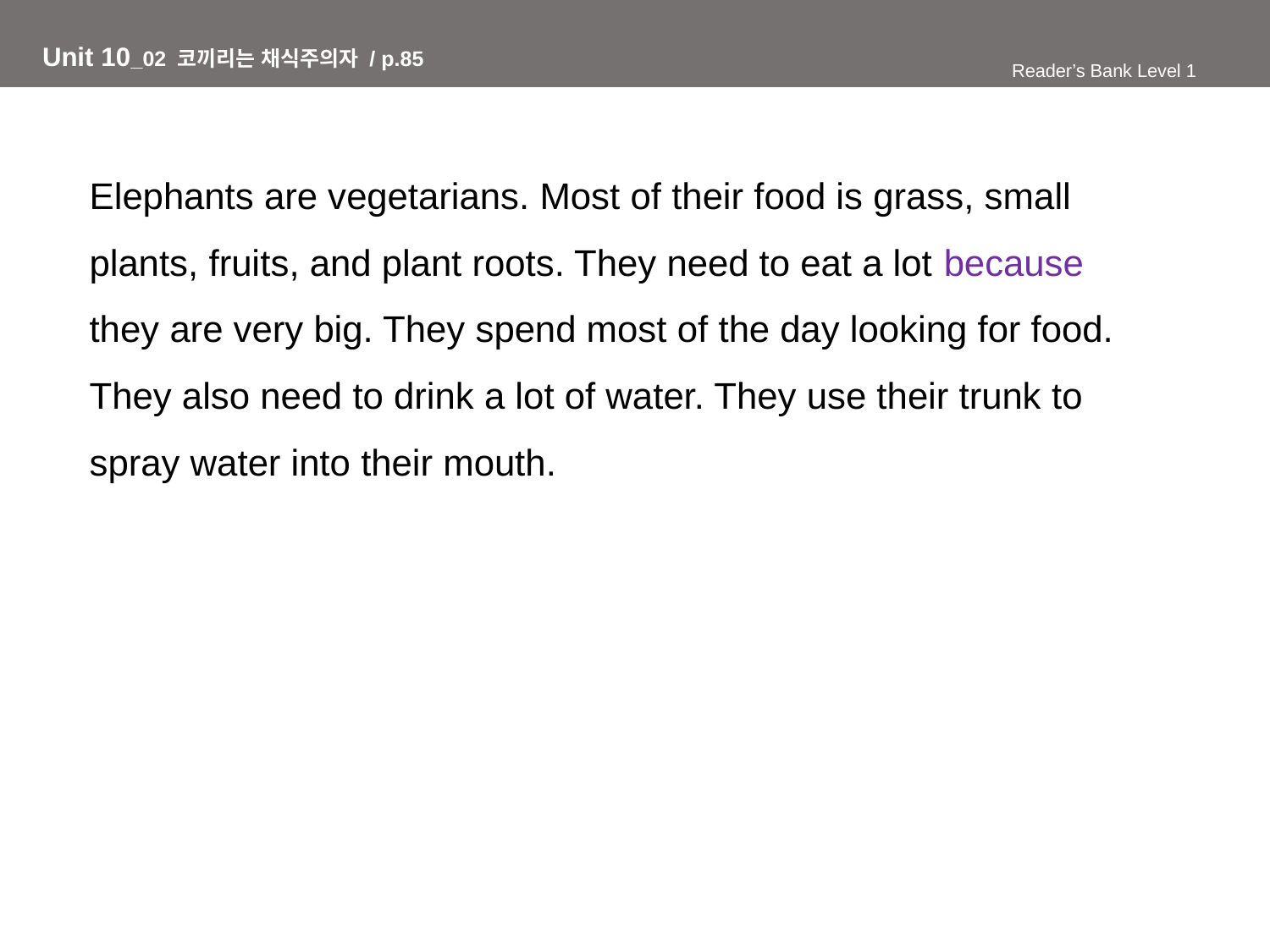

# Unit 10_02 코끼리는 채식주의자 / p.85
Reader’s Bank Level 1

Elephants are vegetarians. Most of their food is grass, small
plants, fruits, and plant roots. They need to eat a lot because
they are very big. They spend most of the day looking for food.
They also need to drink a lot of water. They use their trunk to
spray water into their mouth.